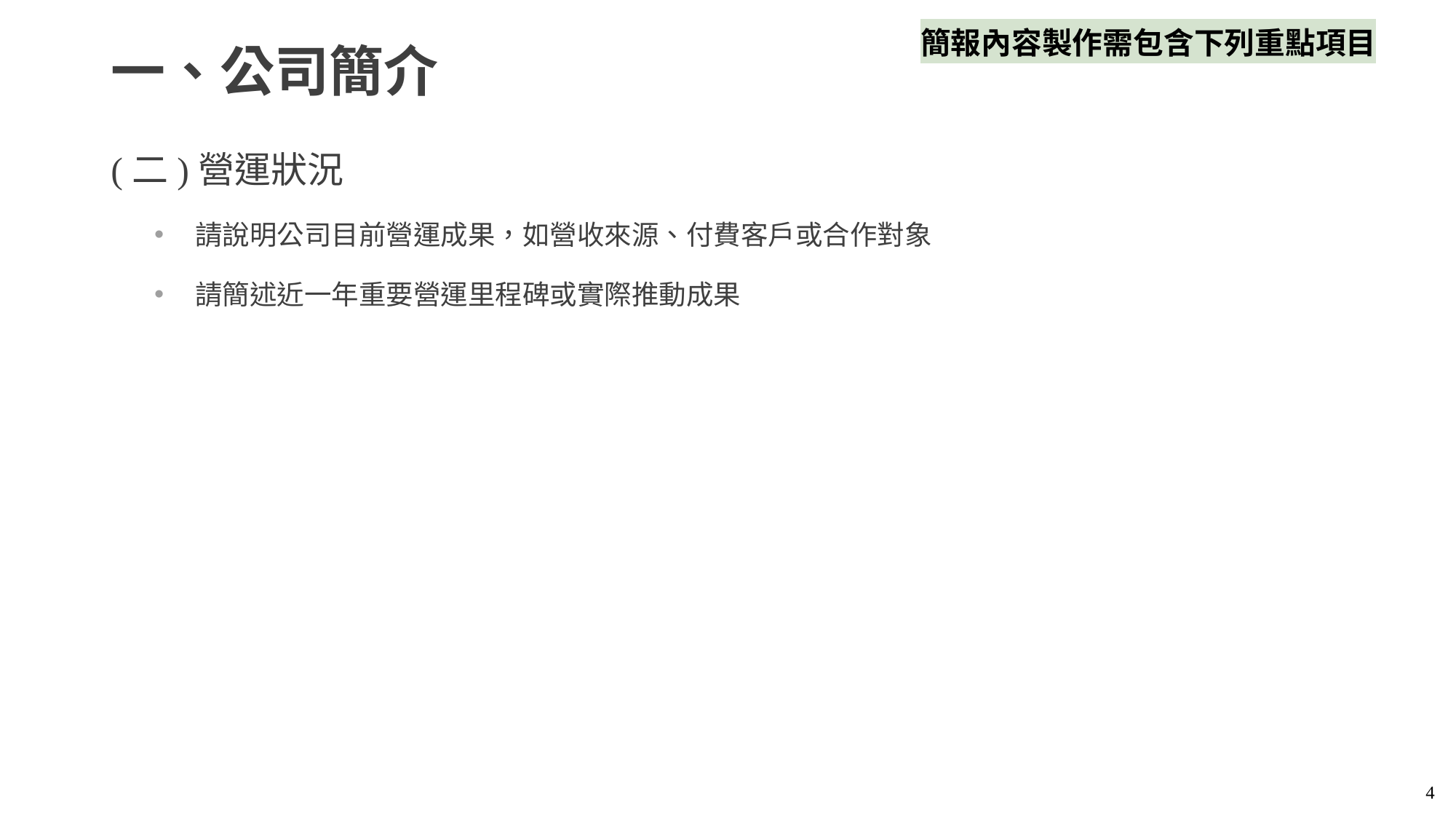

簡報內容製作需包含下列重點項目
# 一、公司簡介
(二)營運狀況
請說明公司目前營運成果，如營收來源、付費客戶或合作對象
請簡述近一年重要營運里程碑或實際推動成果
4